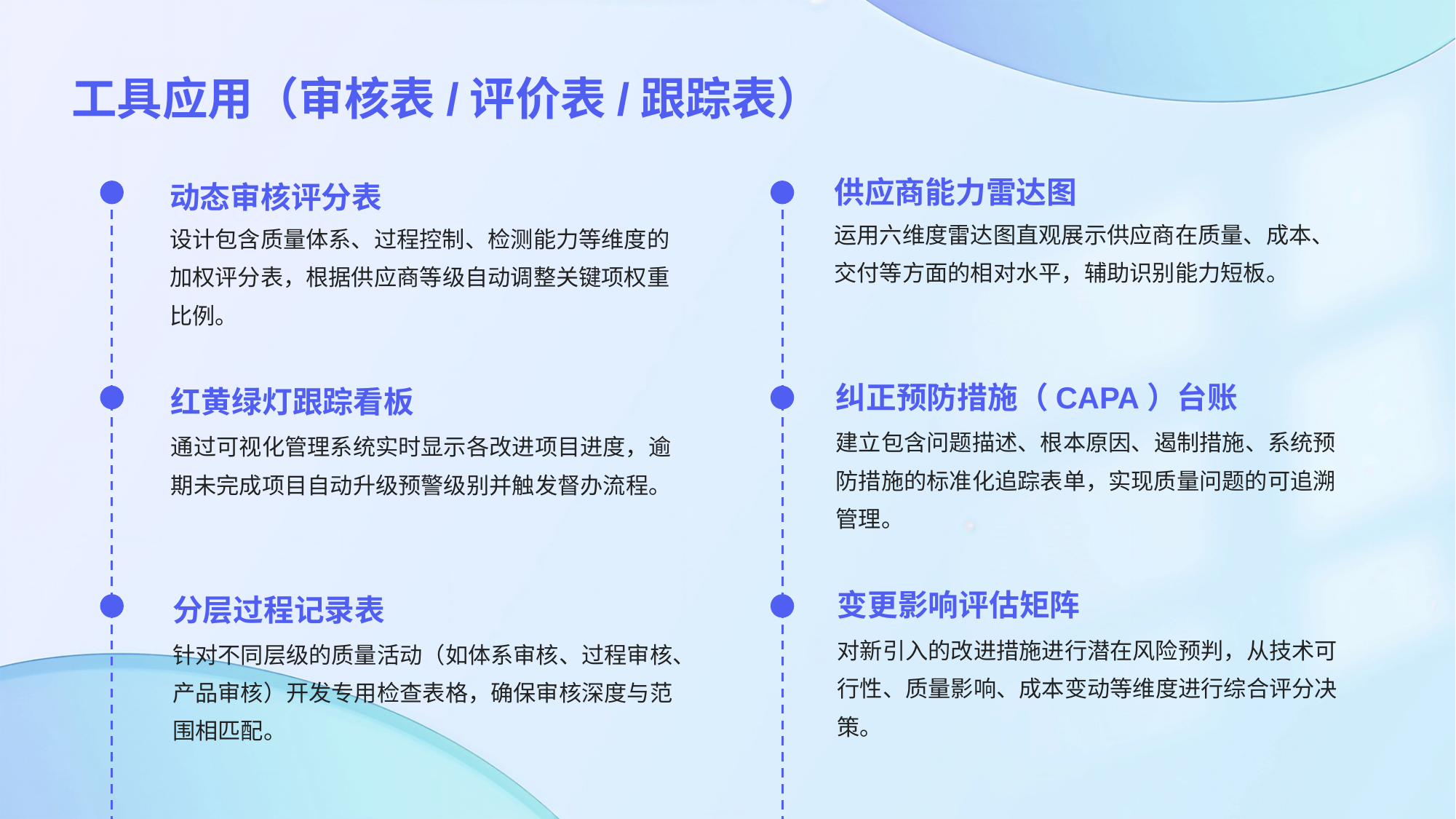

工具应用（审核表/评价表/跟踪表）
供应商能力雷达图
动态审核评分表

运用六维度雷达图直观展示供应商在质量、成本、交付等方面的相对水平，辅助识别能力短板。
设计包含质量体系、过程控制、检测能力等维度的加权评分表，根据供应商等级自动调整关键项权重比例。
纠正预防措施（CAPA）台账
红黄绿灯跟踪看板
建立包含问题描述、根本原因、遏制措施、系统预防措施的标准化追踪表单，实现质量问题的可追溯管理。
通过可视化管理系统实时显示各改进项目进度，逾期未完成项目自动升级预警级别并触发督办流程。
变更影响评估矩阵
分层过程记录表
对新引入的改进措施进行潜在风险预判，从技术可行性、质量影响、成本变动等维度进行综合评分决策。
针对不同层级的质量活动（如体系审核、过程审核、产品审核）开发专用检查表格，确保审核深度与范围相匹配。